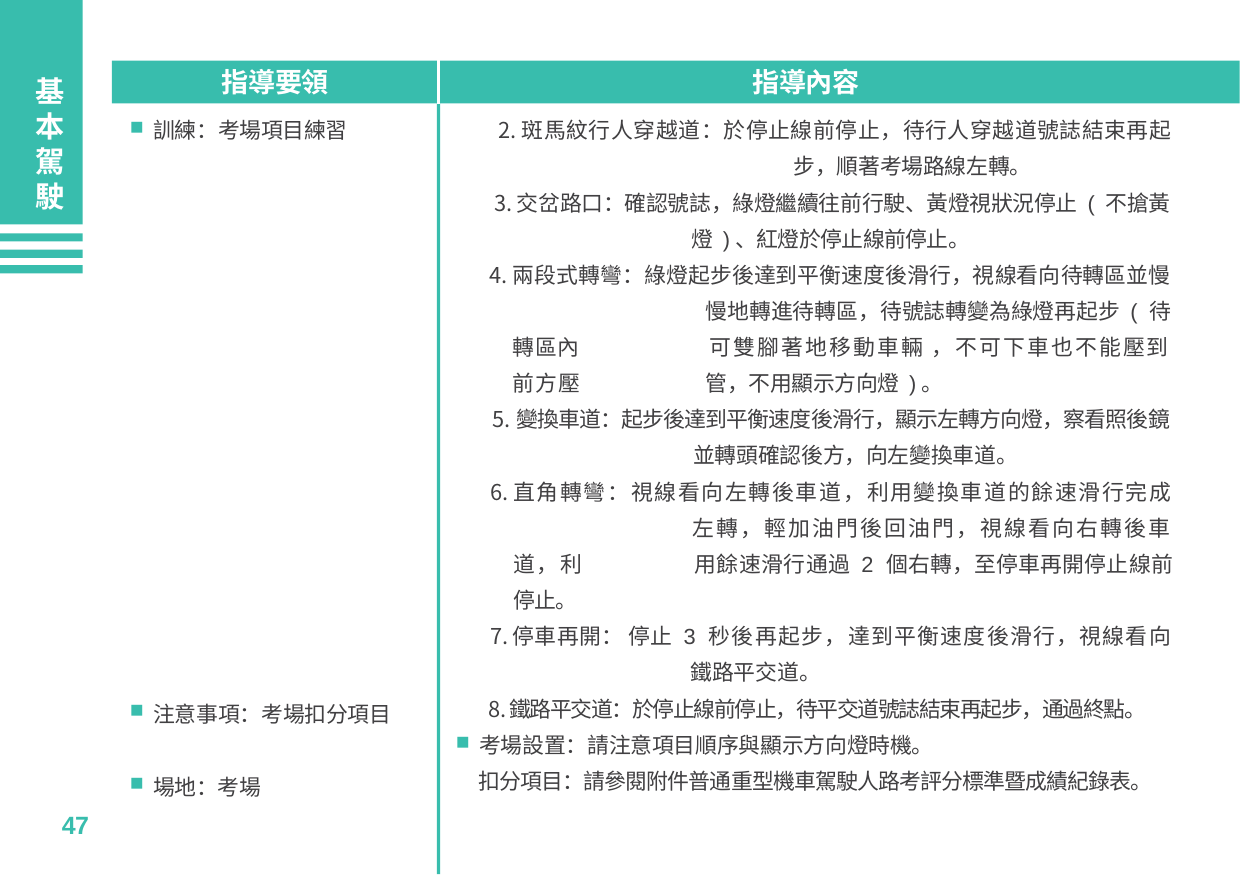

指導要領
指導內容
基本駕駛
斑馬紋行人穿越道：於停止線前停止，待行人穿越道號誌結束再起	步，順著考場路線左轉。
交岔路口：確認號誌，綠燈繼續往前行駛、黃燈視狀況停止 ( 不搶黃	燈 )、紅燈於停止線前停止。
兩段式轉彎：綠燈起步後達到平衡速度後滑行，視線看向待轉區並慢	慢地轉進待轉區，待號誌轉變為綠燈再起步 ( 待轉區內	可雙腳著地移動車輛 ，不可下車也不能壓到前方壓	管，不用顯示方向燈 )。
變換車道：起步後達到平衡速度後滑行，顯示左轉方向燈，察看照後鏡	並轉頭確認後方，向左變換車道。
直角轉彎：視線看向左轉後車道，利用變換車道的餘速滑行完成	左轉，輕加油門後回油門，視線看向右轉後車道，利	用餘速滑行通過 2 個右轉，至停車再開停止線前停止。
停車再開： 停止 3 秒後再起步，達到平衡速度後滑行，視線看向	鐵路平交道。
鐵路平交道：於停止線前停止，待平交道號誌結束再起步，通過終點。
考場設置：請注意項目順序與顯示方向燈時機。
扣分項目：請參閱附件普通重型機車駕駛人路考評分標準暨成績紀錄表。
訓練：考場項目練習

注意事項：考場扣分項目
場地：考場
47